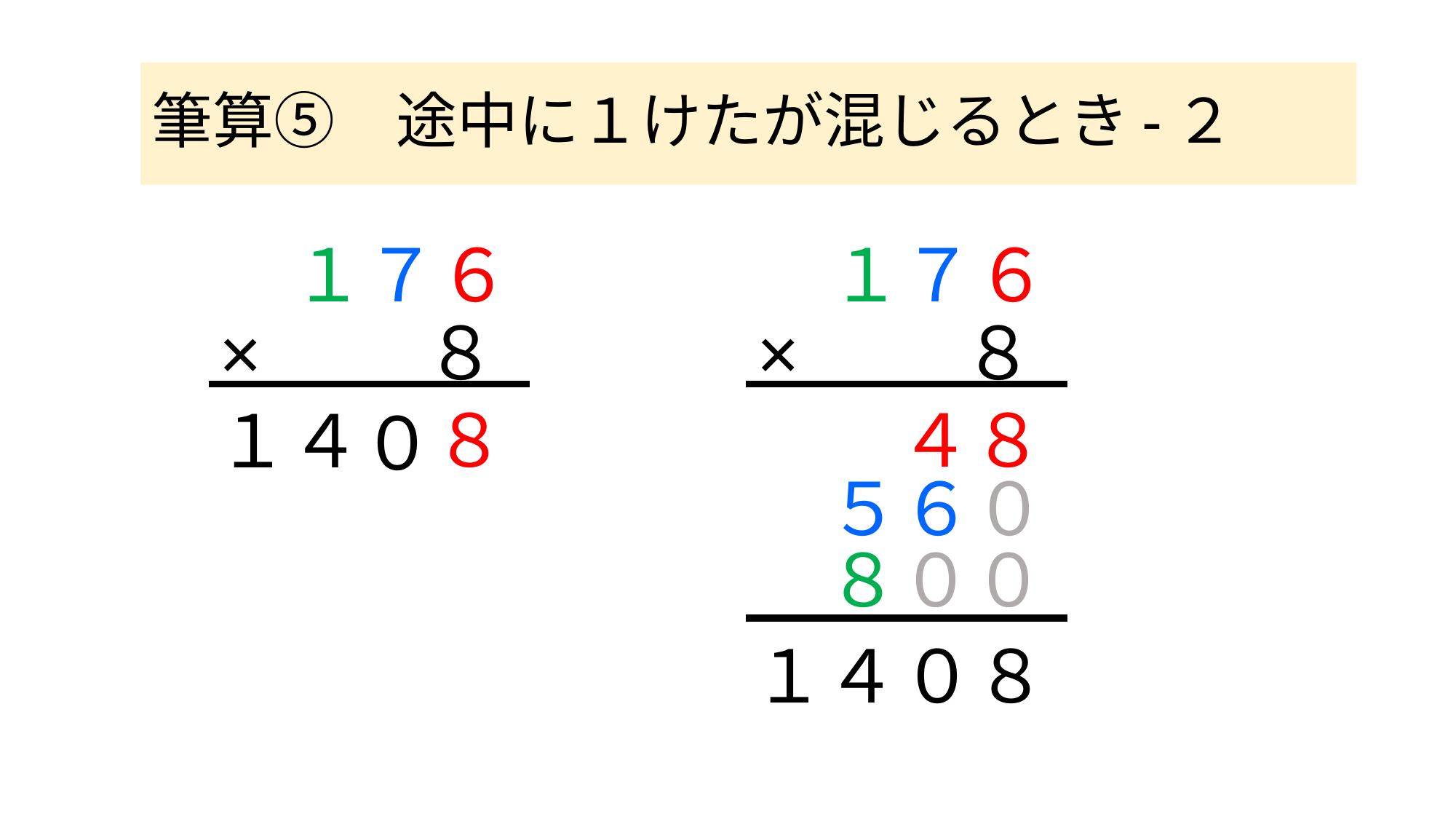

# 筆算⑤　途中に１けたが混じるとき-２
１７６
１７６
×　　８
×　　８
８
４８
１４
０
５６０
８００
１４
０
８